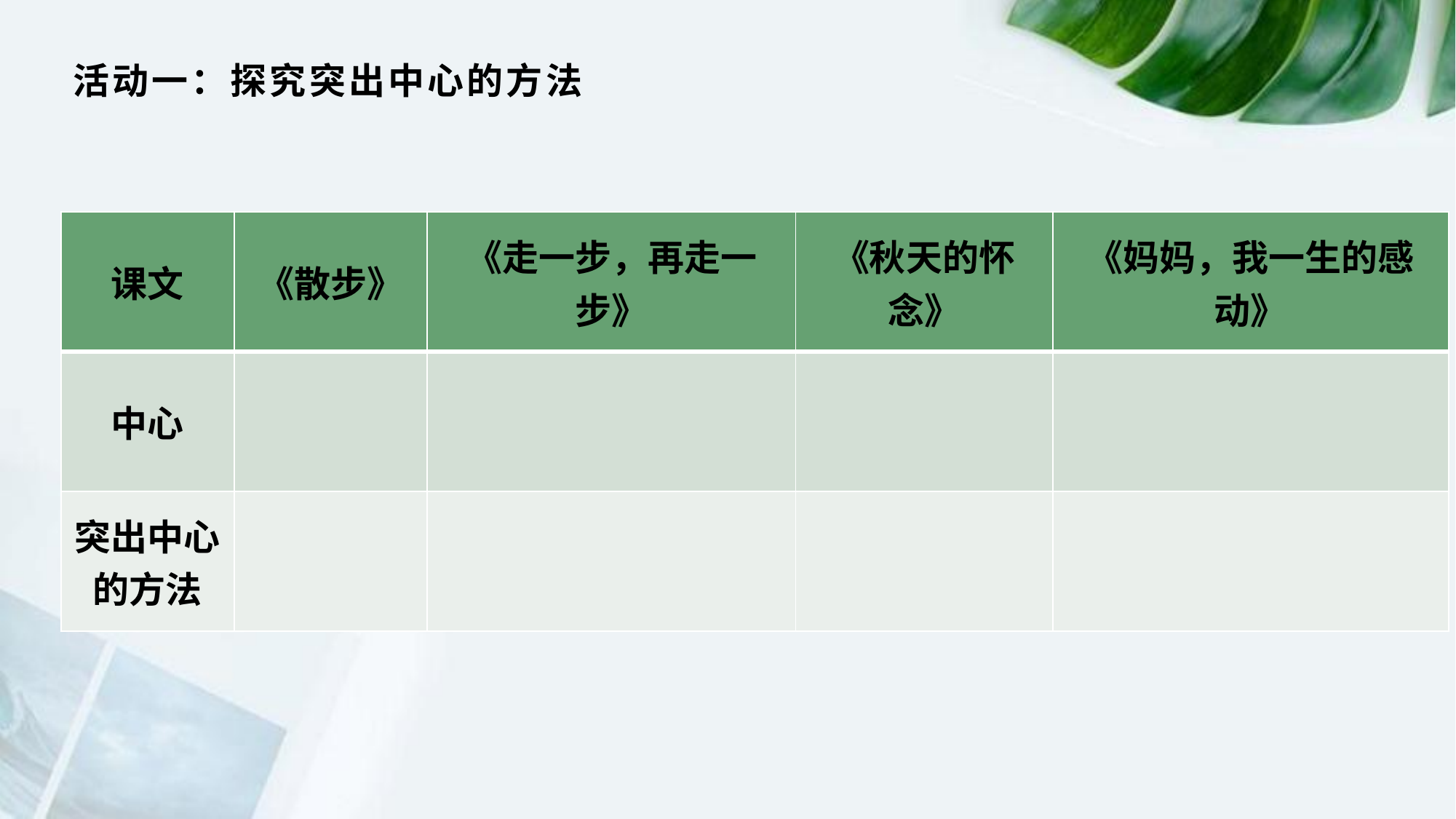

# 活动一：探究突出中心的方法
| 课文 | 《散步》 | 《走一步，再走一步》 | 《秋天的怀念》 | 《妈妈，我一生的感动》 |
| --- | --- | --- | --- | --- |
| 中心 |  |  |  |  |
| 突出中心的方法 |  |  |  |  |